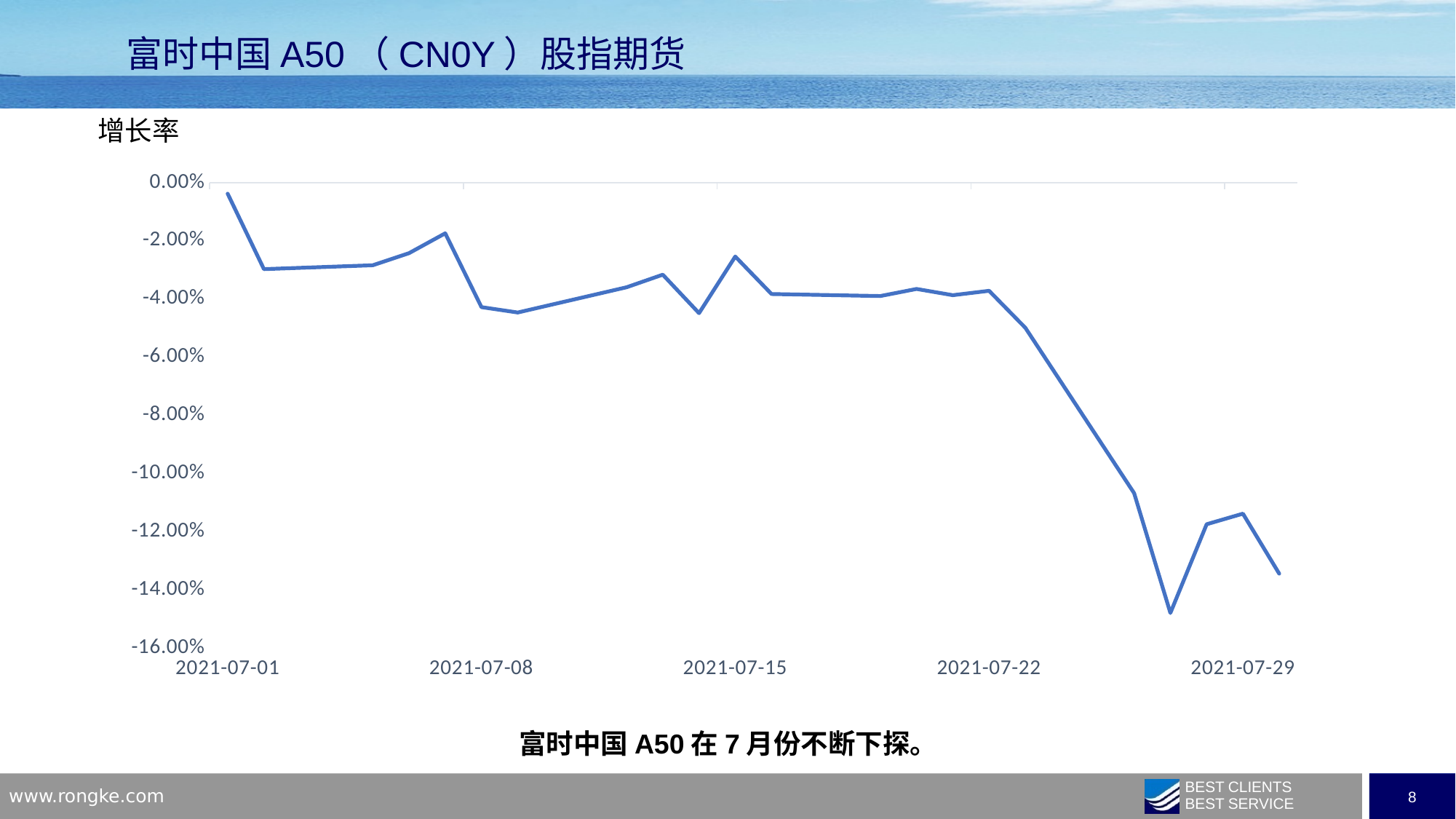

# 富时中国A50（CN0Y）股指期货
增长率

### Chart

| Category |  |
|---|---|
|  | None |
| 44378 | -0.003757225433525968 |
| 44379 | -0.02971098265895955 |
| 44382 | -0.028381502890173382 |
| 44383 | -0.024219653179190725 |
| 44384 | -0.017398843930635843 |
| 44385 | -0.04277456647398847 |
| 44386 | -0.04462427745664743 |
| 44389 | -0.03595375722543348 |
| 44390 | -0.03161849710982656 |
| 44391 | -0.044855491329479746 |
| 44392 | -0.02537572254335263 |
| 44393 | -0.03826589595375718 |
| 44396 | -0.038959537572254344 |
| 44397 | -0.03653179190751443 |
| 44398 | -0.03867052023121387 |
| 44399 | -0.037167630057803436 |
| 44400 | -0.04988439306358383 |
| 44403 | -0.10676300578034681 |
| 44404 | -0.1479768786127168 |
| 44405 | -0.11745664739884398 |
| 44406 | -0.11381502890173412 |
| 44407 | -0.13445086705202314 |
富时中国A50在7月份不断下探。